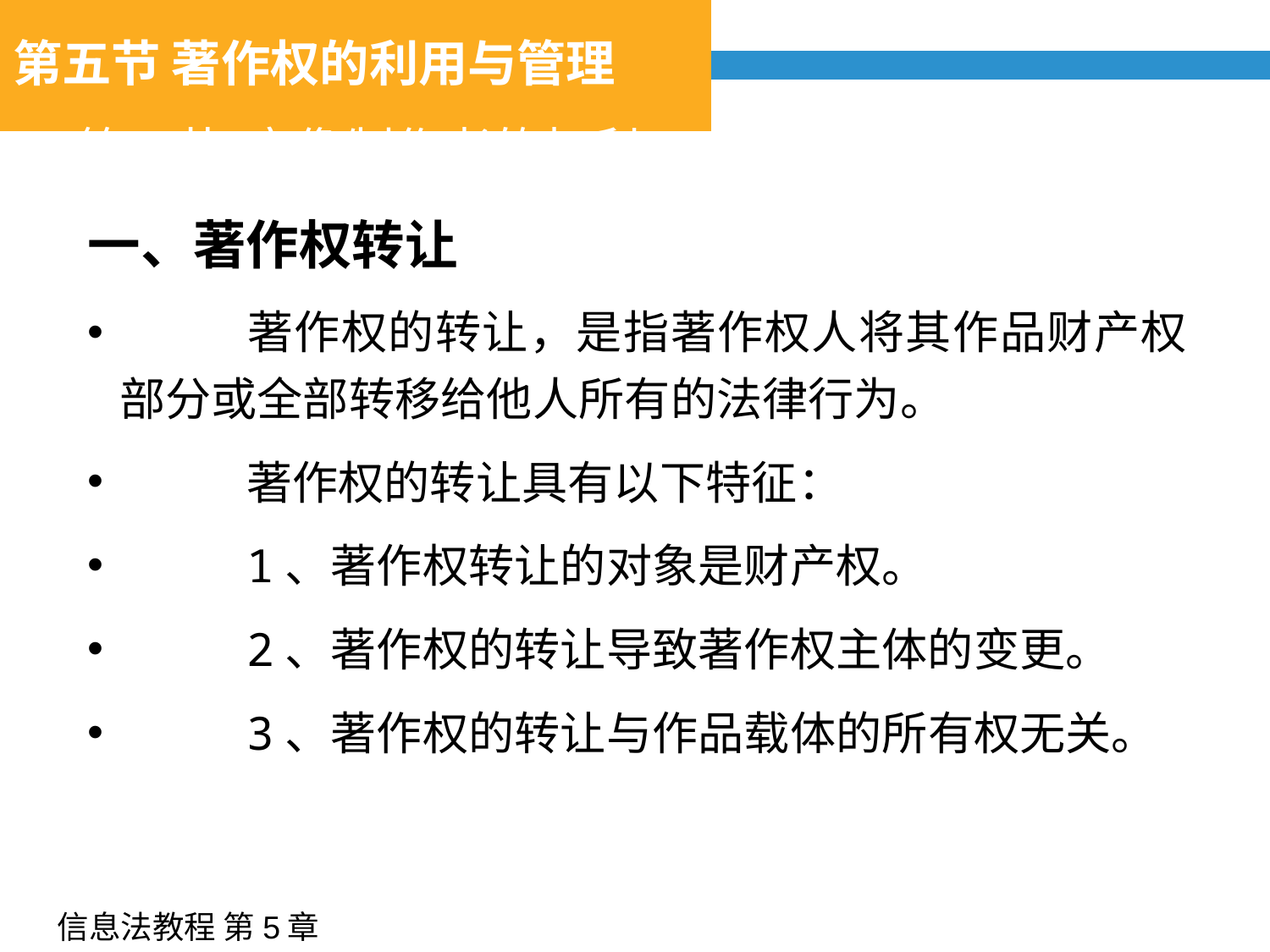

第五节 著作权的利用与管理
# 第三节  音像制作者的权利
一、著作权转让
	著作权的转让，是指著作权人将其作品财产权部分或全部转移给他人所有的法律行为。
	著作权的转让具有以下特征：
	1、著作权转让的对象是财产权。
	2、著作权的转让导致著作权主体的变更。
	3、著作权的转让与作品载体的所有权无关。

信息法教程 第5章